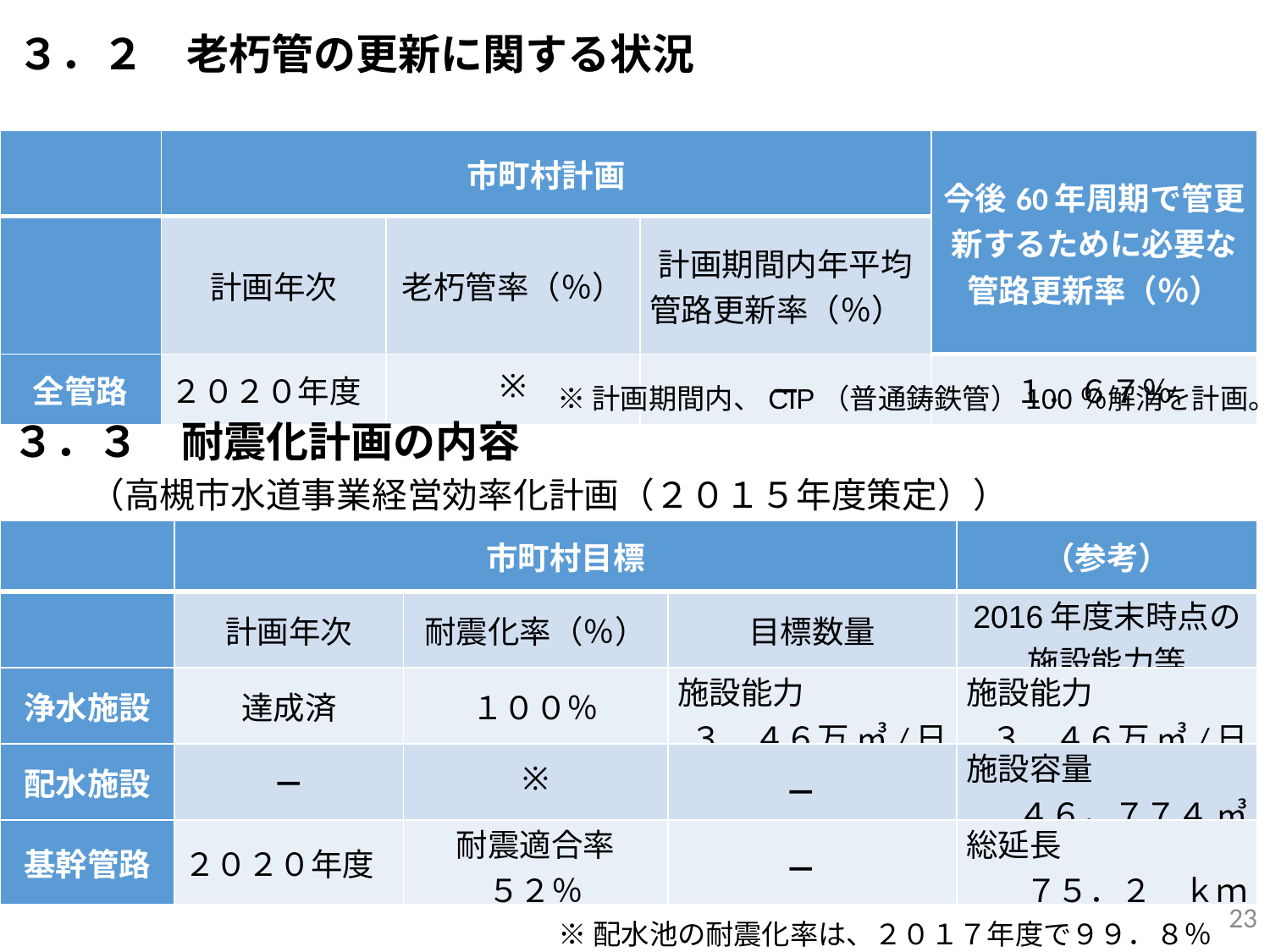

３．２　老朽管の更新に関する状況
|  | 市町村計画 |  |  | 今後60年周期で管更新するために必要な管路更新率（％） |
| --- | --- | --- | --- | --- |
|  | 計画年次 | 老朽管率（％） | 計画期間内年平均 管路更新率（％） |  |
| 全管路 | ２０２０年度 | ※ | － | １．６７％ |
－

※計画期間内、CIP（普通鋳鉄管）100％解消を計画。
３．３　耐震化計画の内容
       （高槻市水道事業経営効率化計画（２０１５年度策定））
・
|  | 市町村目標 |  |  | （参考） |
| --- | --- | --- | --- | --- |
|  | 計画年次 | 耐震化率（％） | 目標数量 | 2016年度末時点の 施設能力等 |
| 浄水施設 | 達成済 | １００％ | 施設能力 ３．４６万 ㎥/日 | 施設能力 ３．４６万 ㎥/日 |
| 配水施設 | － | ※ |  | 施設容量 ４６，７７４ ㎥ |
| 基幹管路 | ２０２０年度 | 耐震適合率 ５２％ |  | 総延長 ７５．２　ｋｍ |
－
－
23
※配水池の耐震化率は、２０１７年度で９９．８％